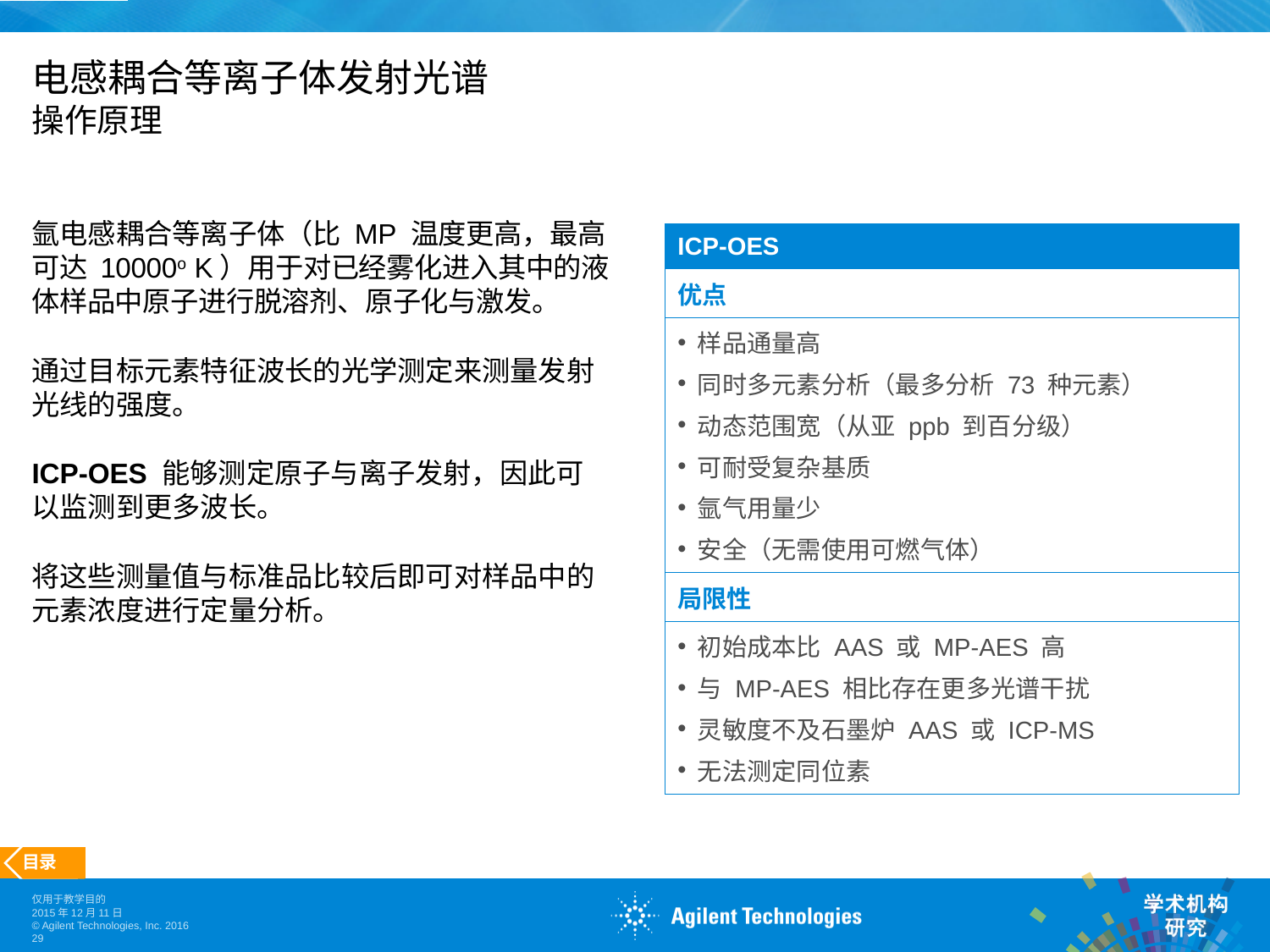

# 电感耦合等离子体发射光谱 操作原理
氩电感耦合等离子体（比 MP 温度更高，最高可达 10000o K）用于对已经雾化进入其中的液体样品中原子进行脱溶剂、原子化与激发。
通过目标元素特征波长的光学测定来测量发射光线的强度。
ICP-OES 能够测定原子与离子发射，因此可以监测到更多波长。
将这些测量值与标准品比较后即可对样品中的元素浓度进行定量分析。
| ICP-OES |
| --- |
| 优点 |
| 样品通量高 同时多元素分析（最多分析 73 种元素） 动态范围宽（从亚 ppb 到百分级） 可耐受复杂基质 氩气用量少 安全（无需使用可燃气体） |
| 局限性 |
| 初始成本比 AAS 或 MP-AES 高 与 MP-AES 相比存在更多光谱干扰 灵敏度不及石墨炉 AAS 或 ICP-MS 无法测定同位素 |
目录